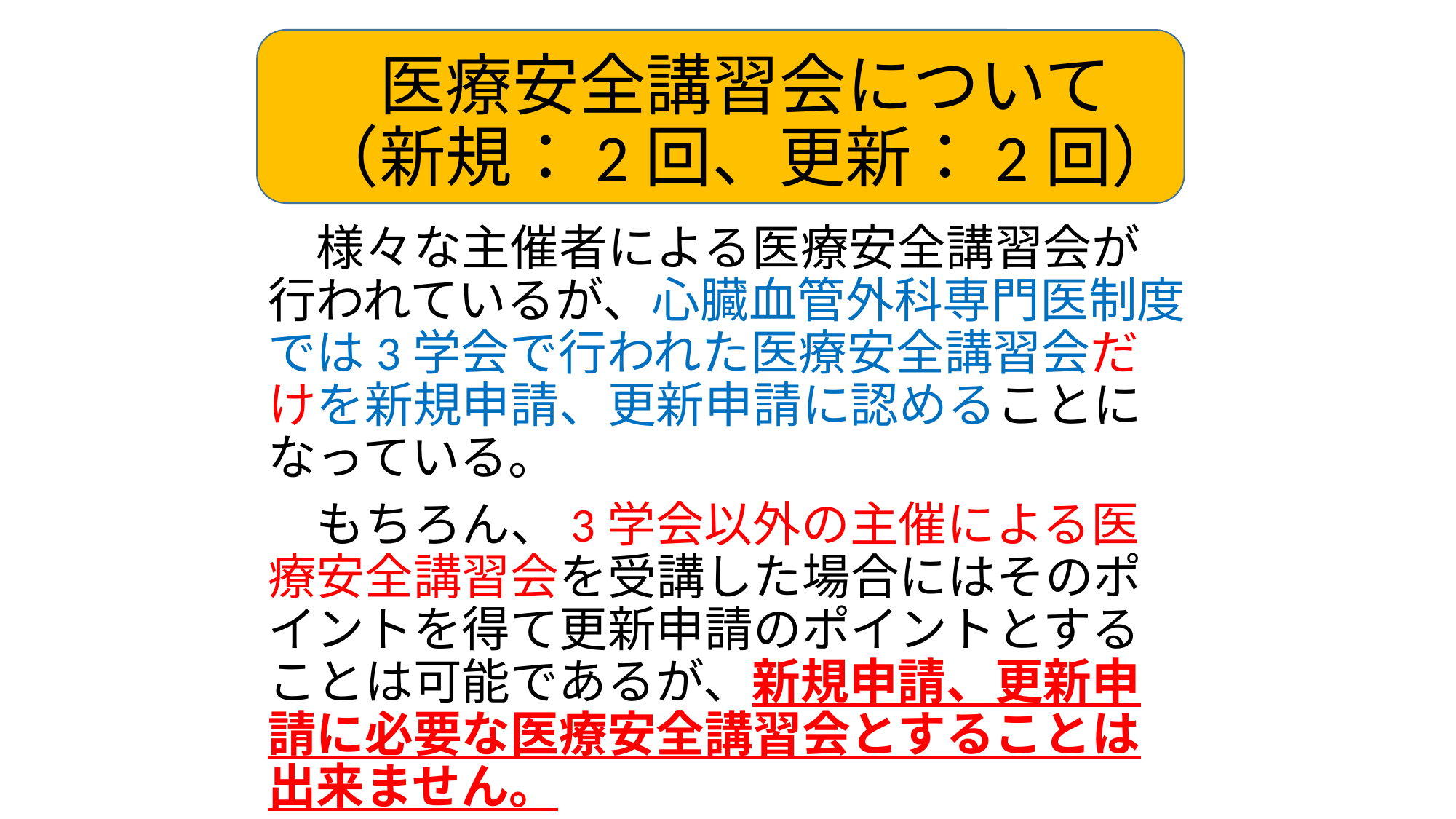

# 医療安全講習会について （新規：2回、更新：2回）
　様々な主催者による医療安全講習会が行われているが、心臓血管外科専門医制度では3学会で行われた医療安全講習会だけを新規申請、更新申請に認めることになっている。
　もちろん、3学会以外の主催による医療安全講習会を受講した場合にはそのポイントを得て更新申請のポイントとすることは可能であるが、新規申請、更新申請に必要な医療安全講習会とすることは出来ません。